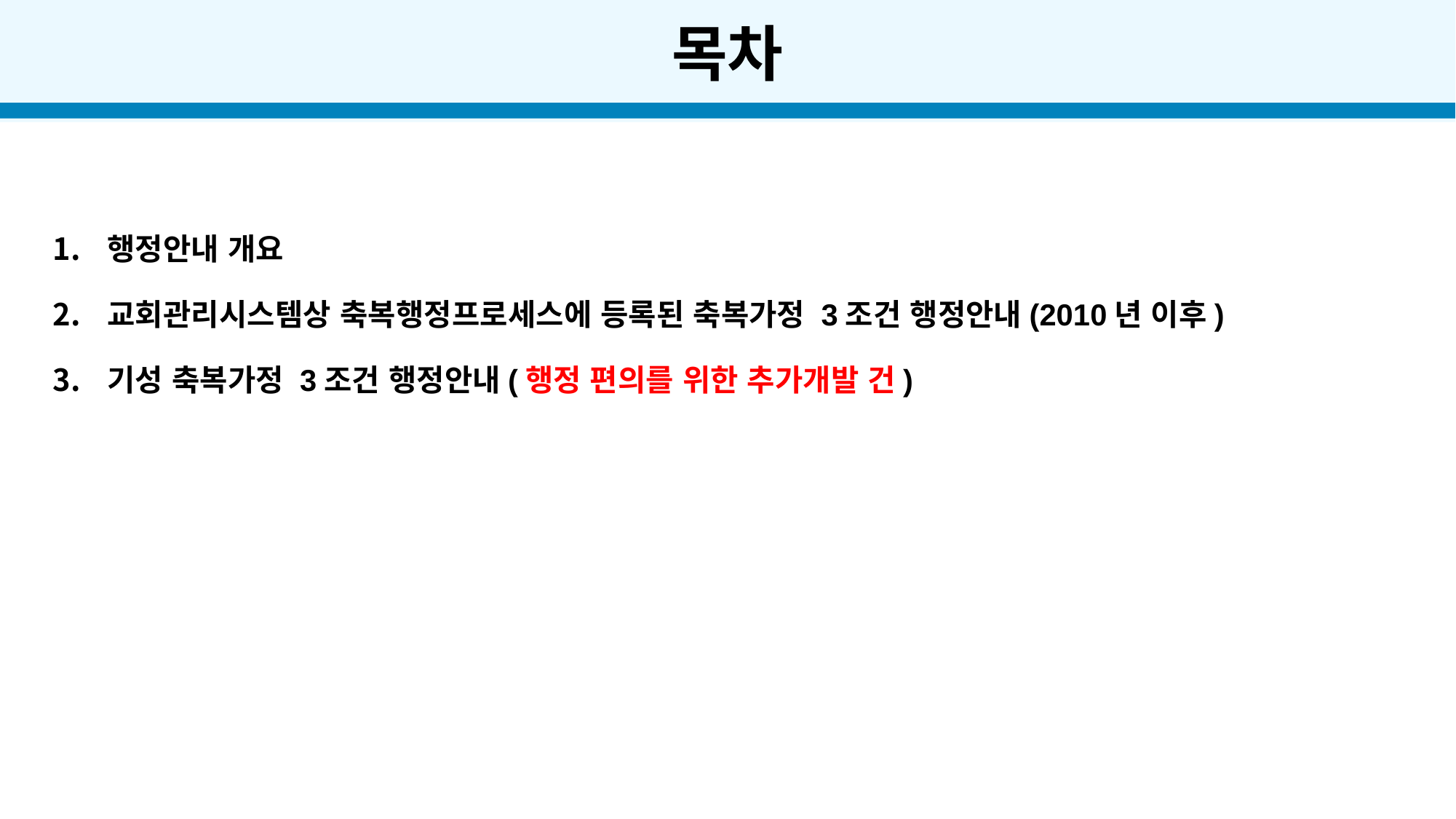

# 목차

행정안내 개요
교회관리시스템상 축복행정프로세스에 등록된 축복가정 3조건 행정안내(2010년 이후)
기성 축복가정 3조건 행정안내(행정 편의를 위한 추가개발 건)